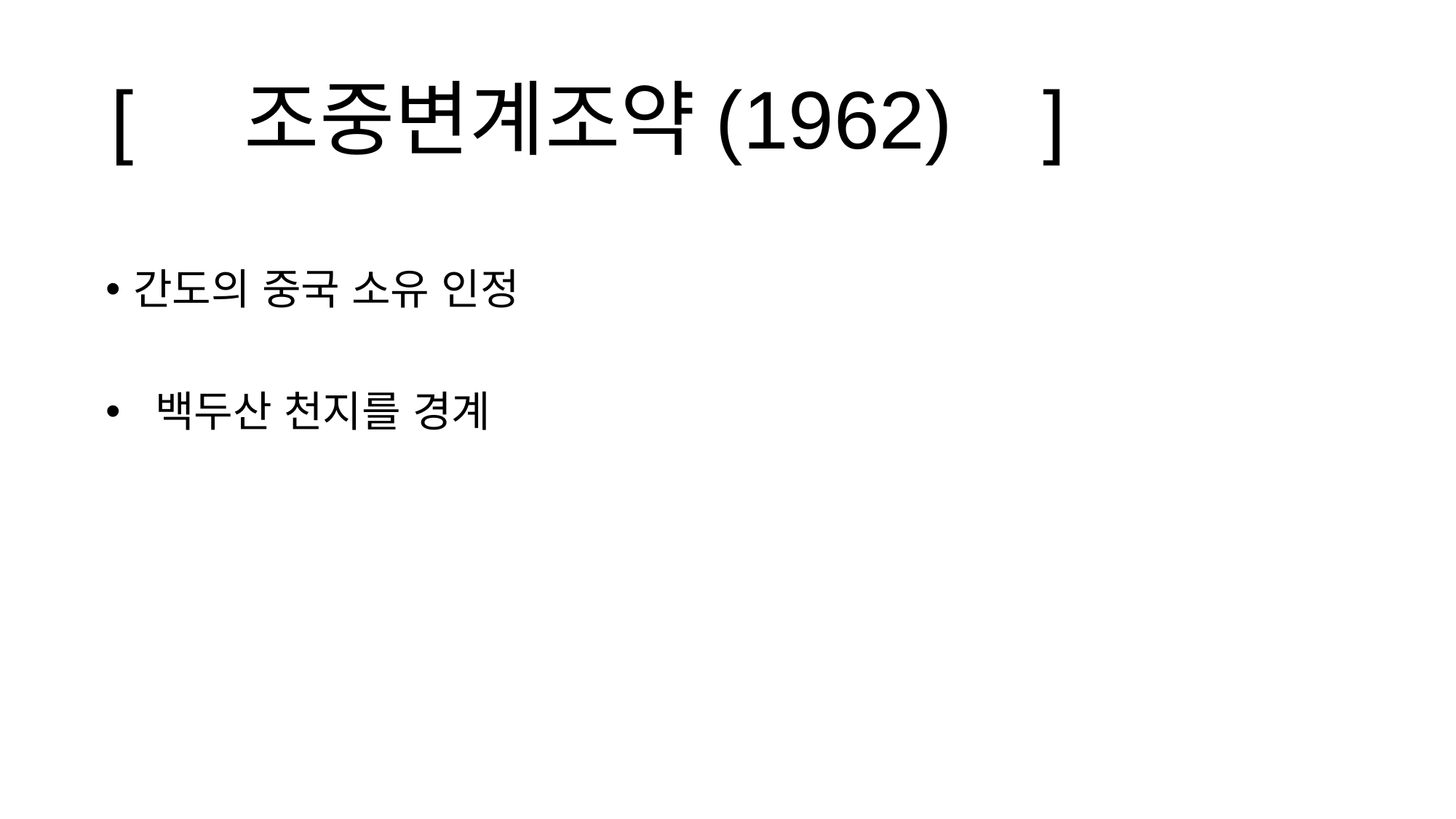

# [    조중변계조약(1962)    ]
간도의 중국 소유 인정

 백두산 천지를 경계